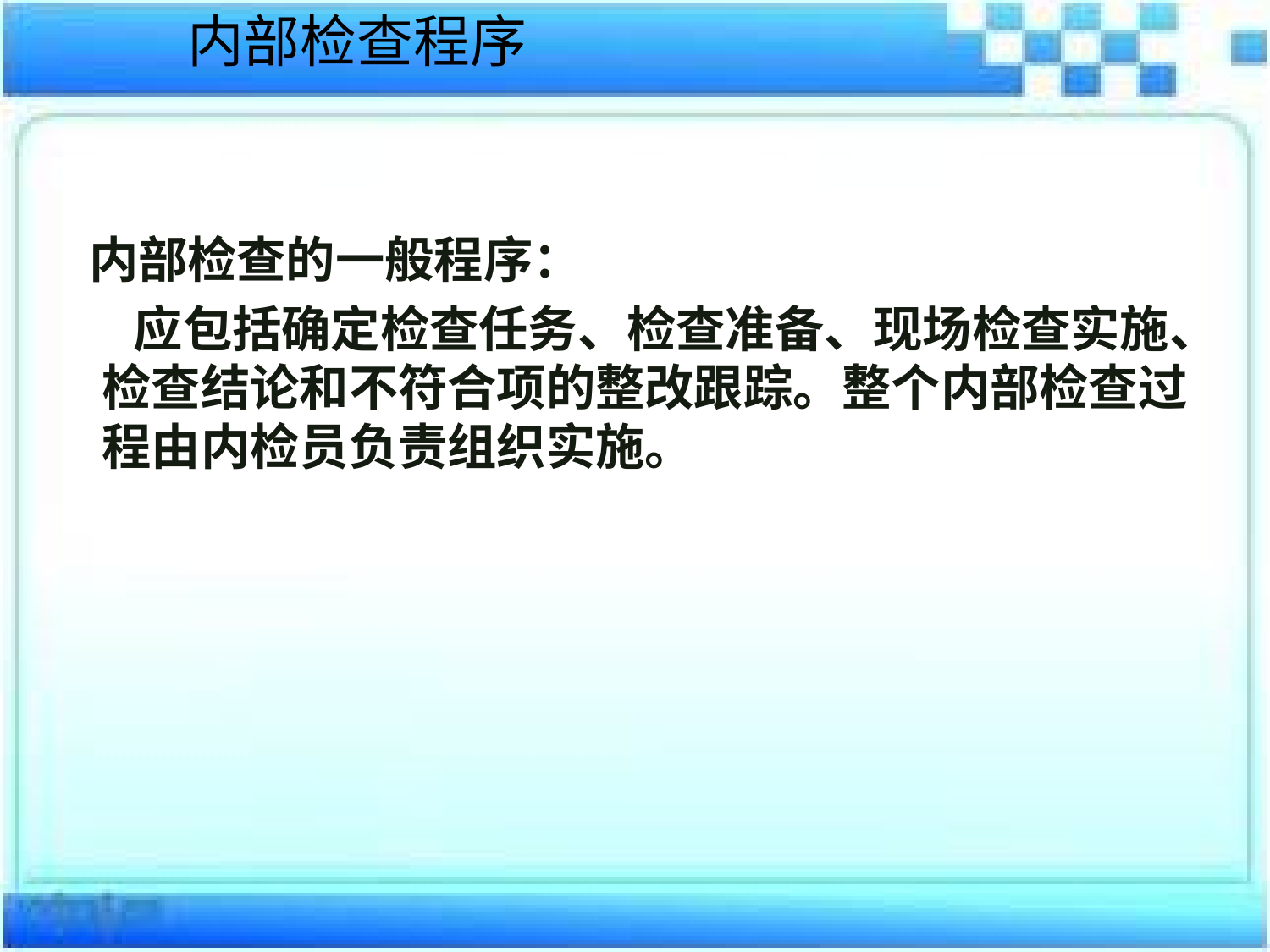

内部检查程序
  内部检查的一般程序：
      应包括确定检查任务、检查准备、现场检查实施、检查结论和不符合项的整改跟踪。整个内部检查过程由内检员负责组织实施。